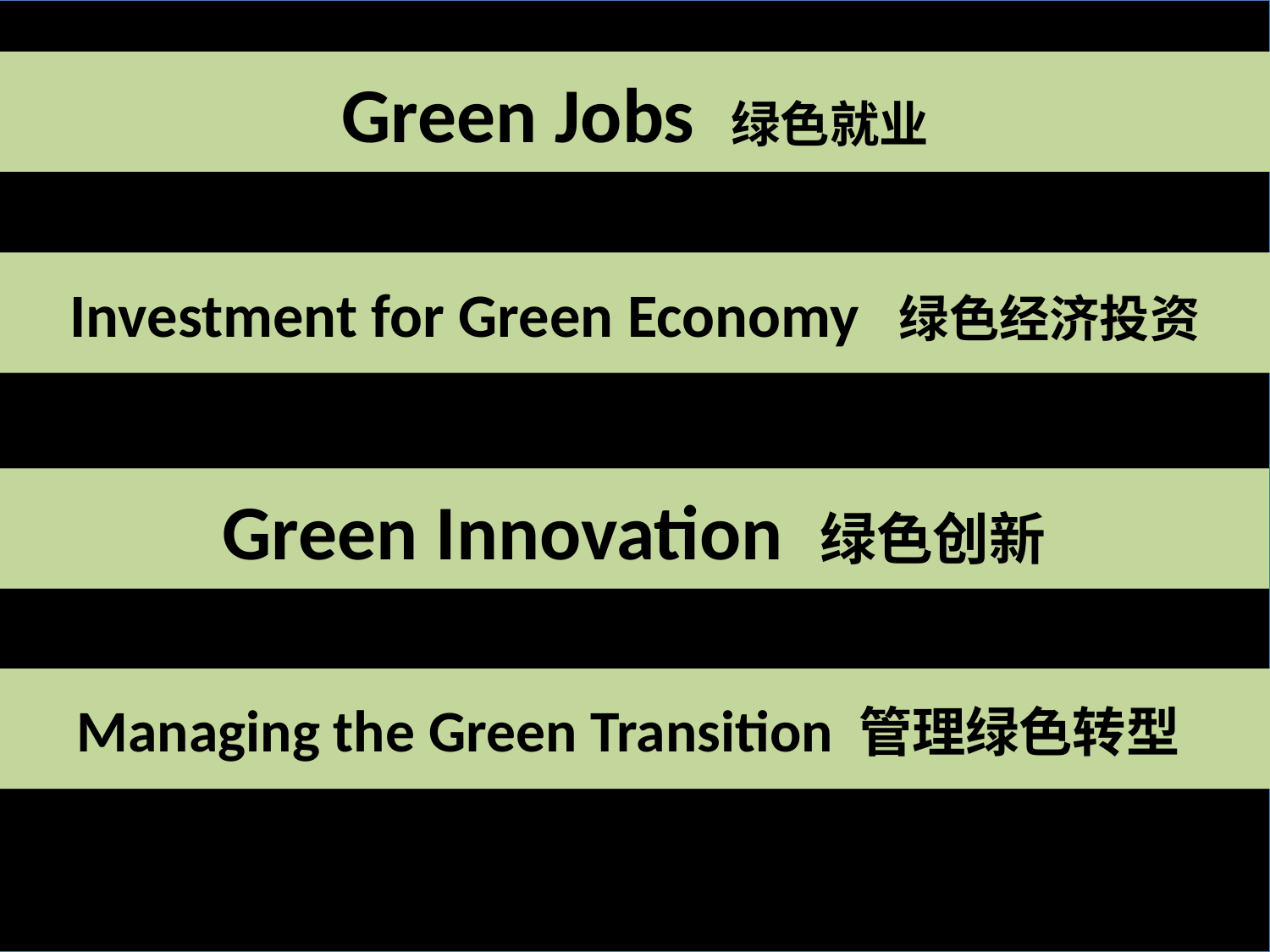

# Green Jobs 绿色就业
Investment for Green Economy  绿色经济投资
Green Innovation 绿色创新
Managing the Green Transition 管理绿色转型
19